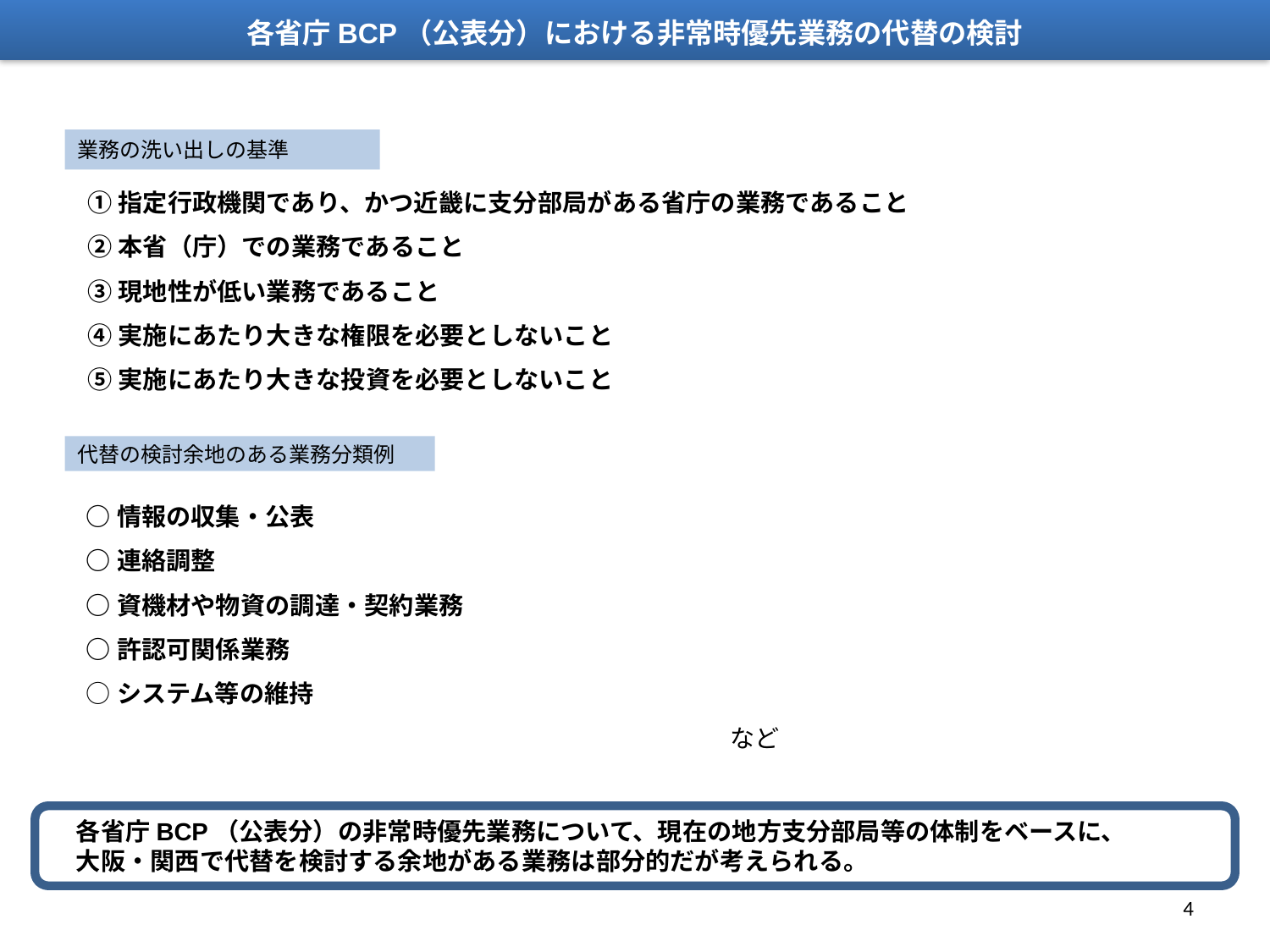

各省庁BCP（公表分）における非常時優先業務の代替の検討
業務の洗い出しの基準
①指定行政機関であり、かつ近畿に支分部局がある省庁の業務であること
②本省（庁）での業務であること
③現地性が低い業務であること
④実施にあたり大きな権限を必要としないこと
⑤実施にあたり大きな投資を必要としないこと
代替の検討余地のある業務分類例
○情報の収集・公表
○連絡調整
○資機材や物資の調達・契約業務
○許認可関係業務
○システム等の維持
　　　　　　　　　　　　　　　　　　　　　　　　　　など
　各省庁BCP（公表分）の非常時優先業務について、現在の地方支分部局等の体制をベースに、
　大阪・関西で代替を検討する余地がある業務は部分的だが考えられる。
4